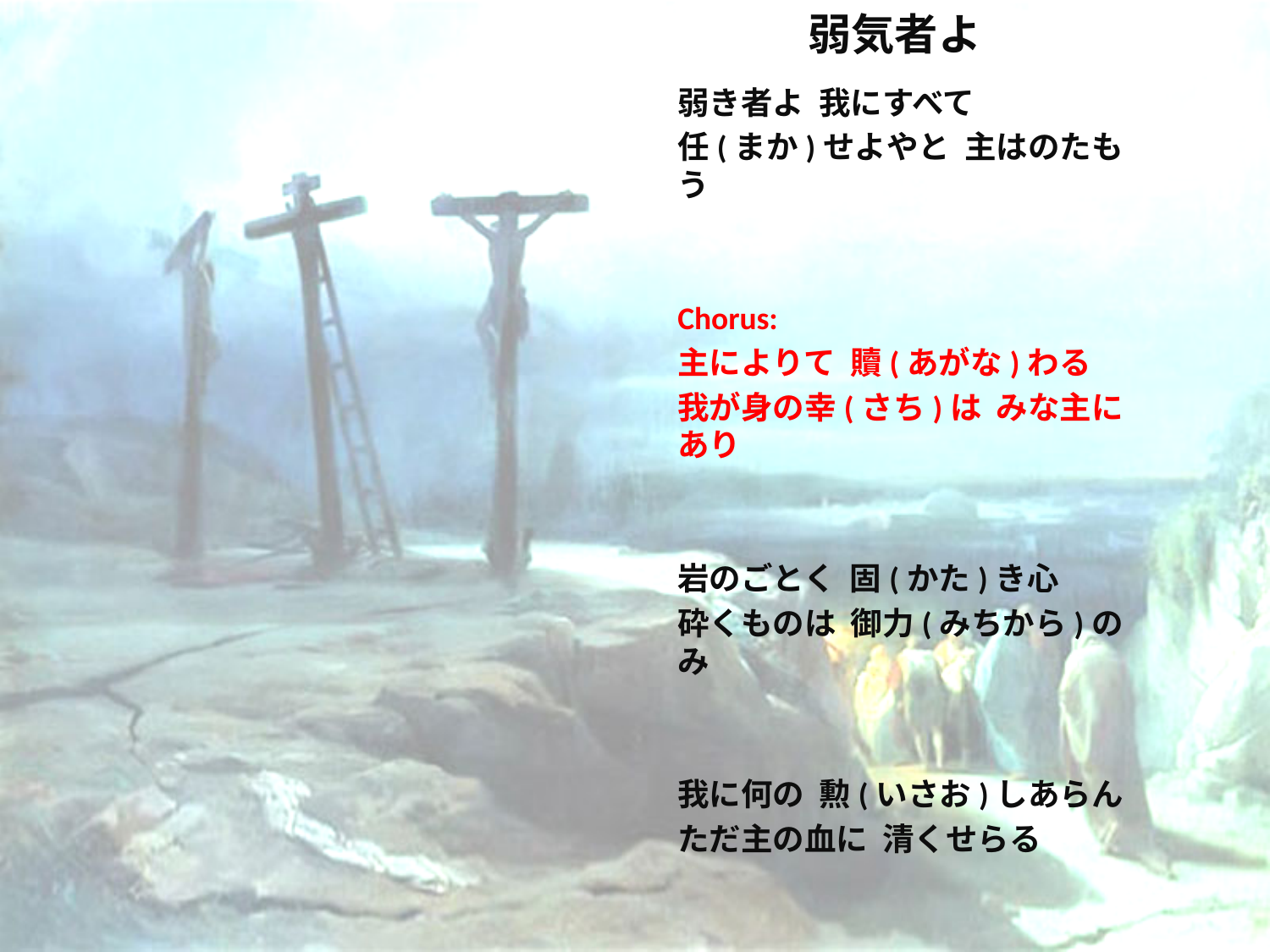

# 弱気者よ
弱き者よ  我にすべて
任(まか)せよやと  主はのたもう

Chorus:
主によりて  贖(あがな)わる
我が身の幸(さち)は  みな主にあり

岩のごとく  固(かた)き心
砕くものは  御力(みちから)のみ

我に何の  勲(いさお)しあらん
ただ主の血に  清くせらる

死の床より  起くるその日
勇み歌わん  主の御勲